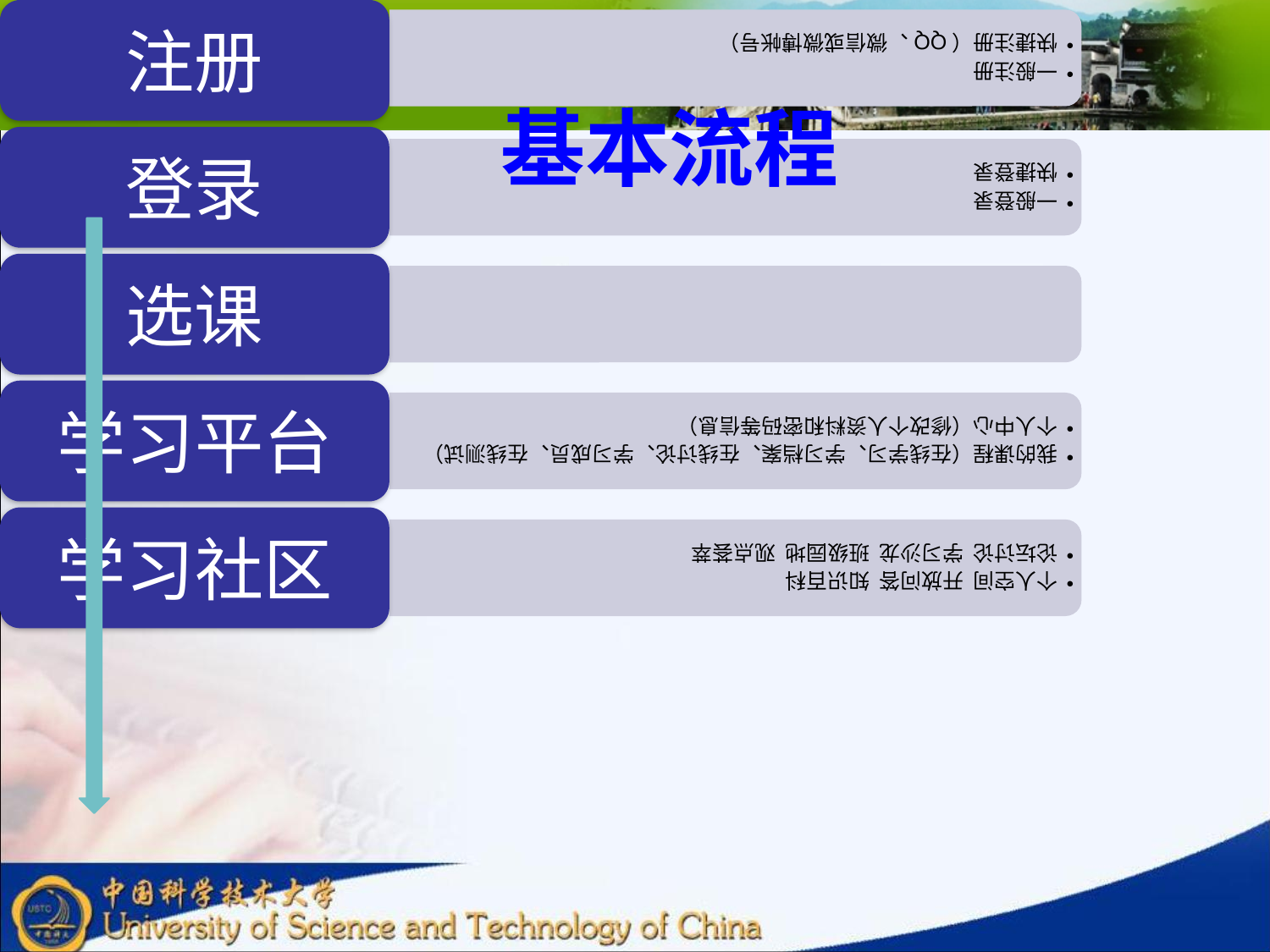

基本流程

一般注册
快捷注册（QQ、微信或微博帐号）
注册
一般登录
快捷登录
登录

选课
我的课程（在线学习、学习档案、在线讨论、学习成员、在线测试）
个人中心（修改个人资料和密码等信息）
学习平台
个人空间  开放问答  知识百科
论坛讨论  学习沙龙  班级园地  观点荟萃
学习社区